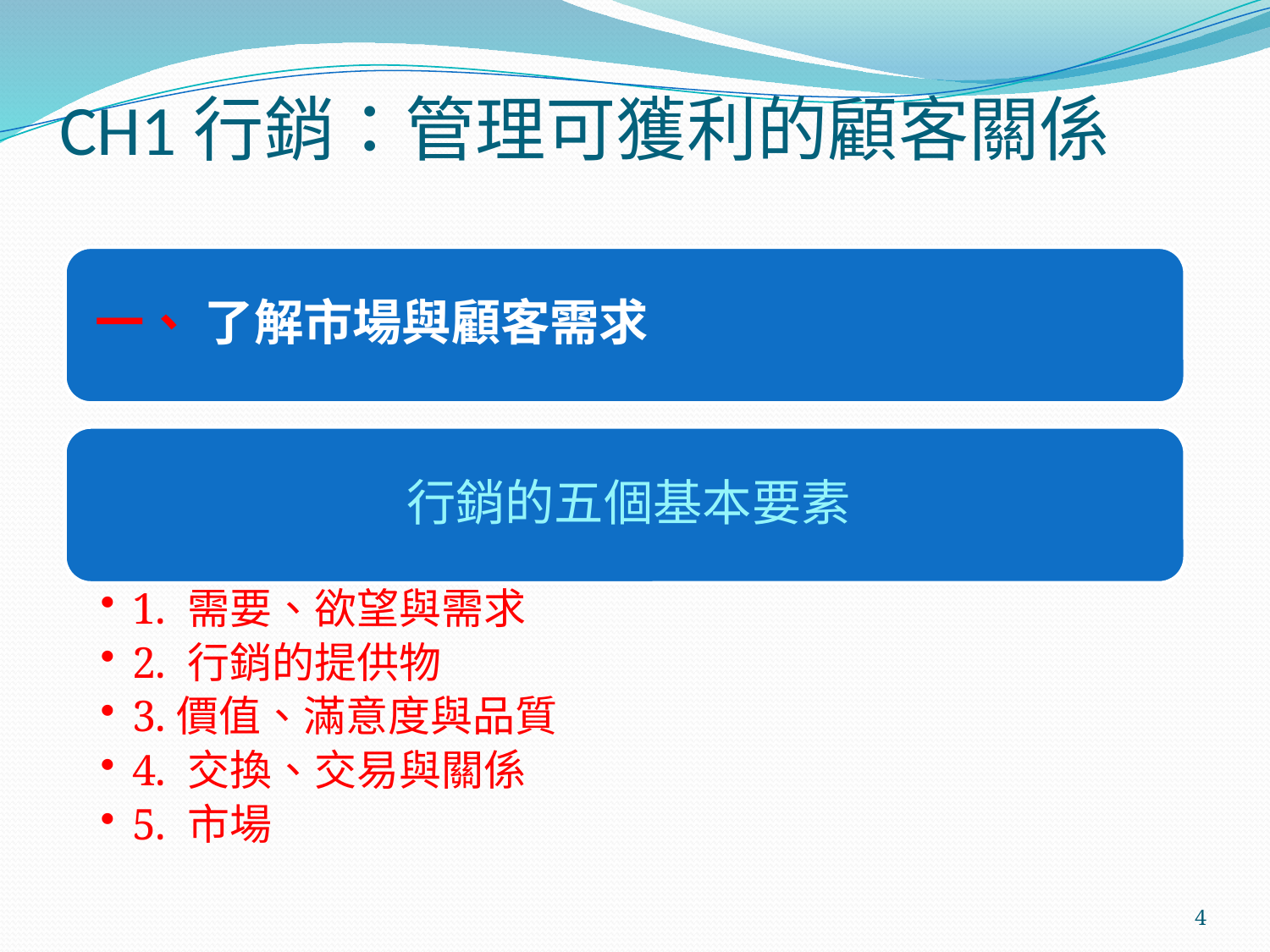

# CH1行銷：管理可獲利的顧客關係
一、 了解市場與顧客需求
行銷的五個基本要素
1. 需要、欲望與需求
2. 行銷的提供物
3.價值、滿意度與品質
4. 交換、交易與關係
5. 市場
4